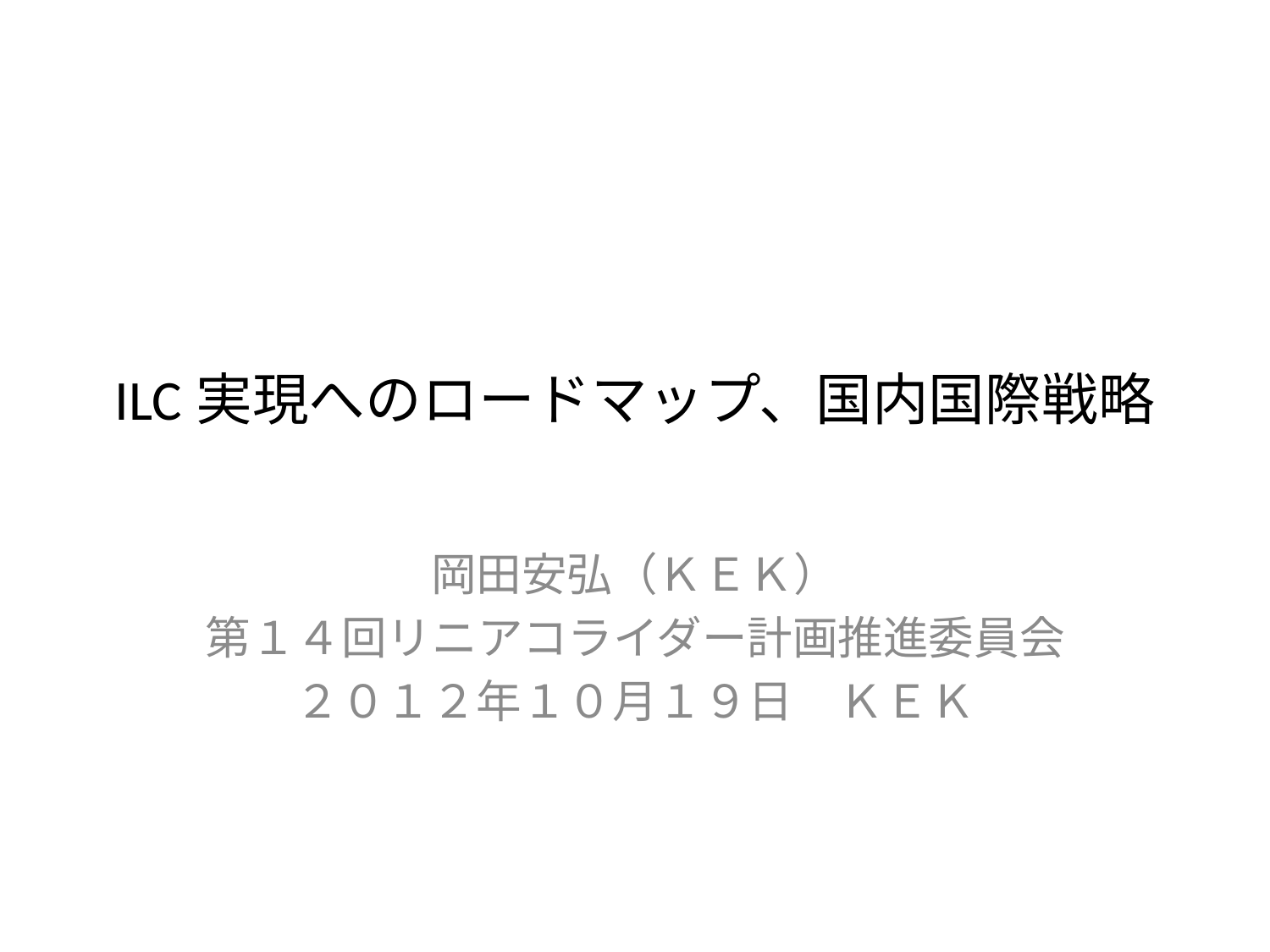

# ILC実現へのロードマップ、国内国際戦略
岡田安弘（ＫＥＫ）
第１４回リニアコライダー計画推進委員会
２０１２年１０月１９日　ＫＥＫ